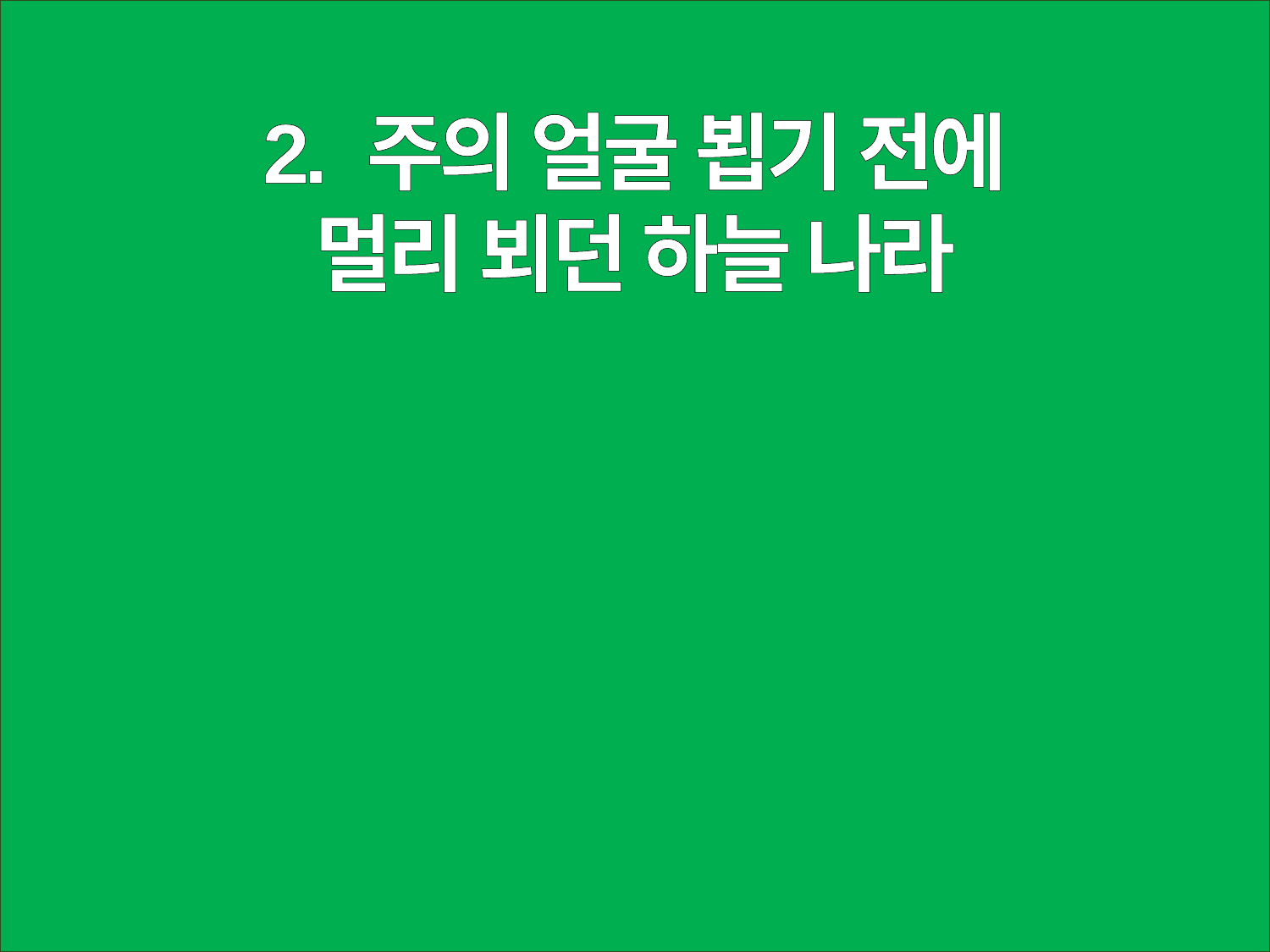

2. 주의 얼굴 뵙기 전에
멀리 뵈던 하늘 나라